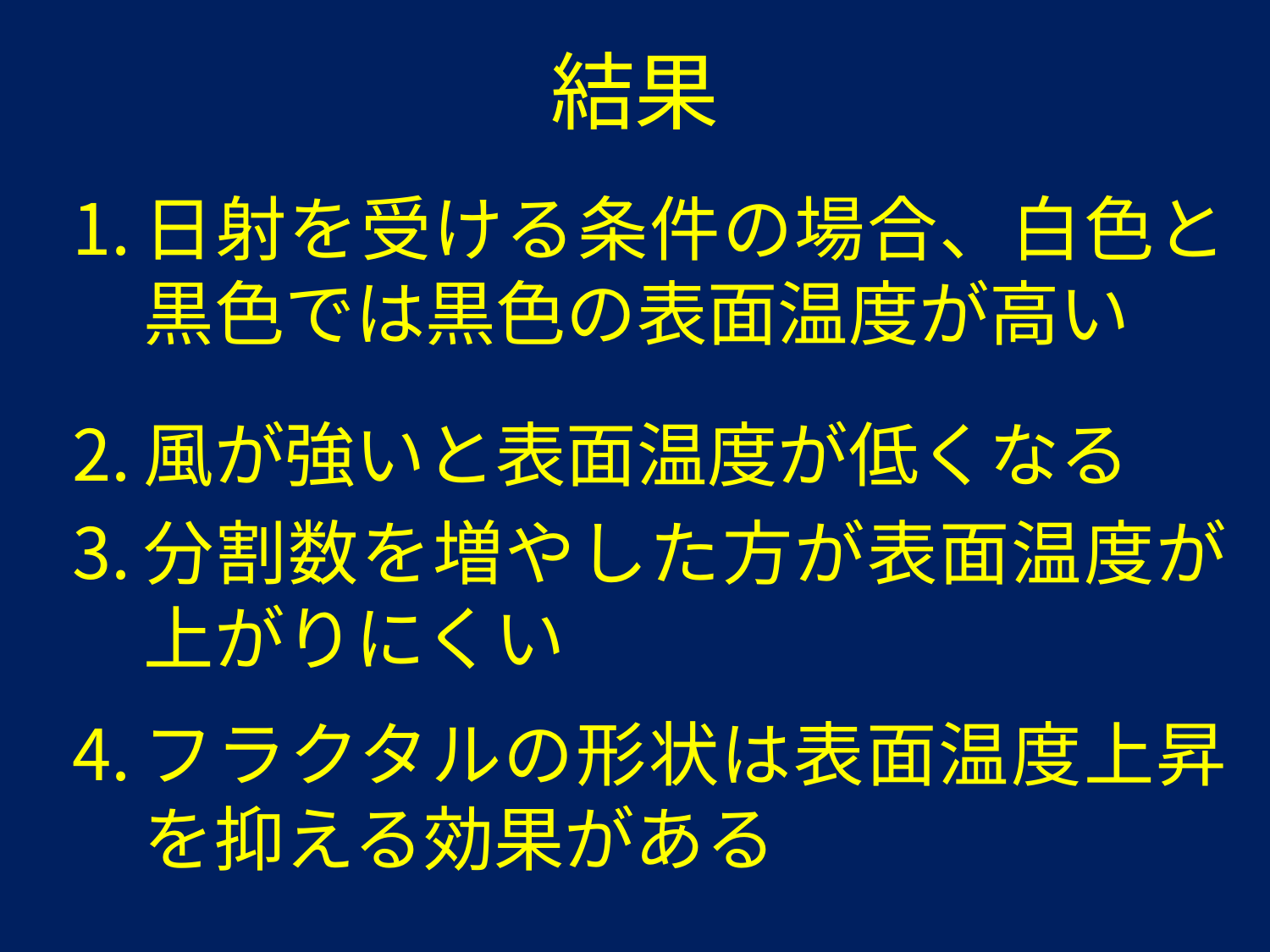

# 結果
日射を受ける条件の場合、白色と黒色では黒色の表面温度が高い
風が強いと表面温度が低くなる
分割数を増やした方が表面温度が上がりにくい
フラクタルの形状は表面温度上昇を抑える効果がある